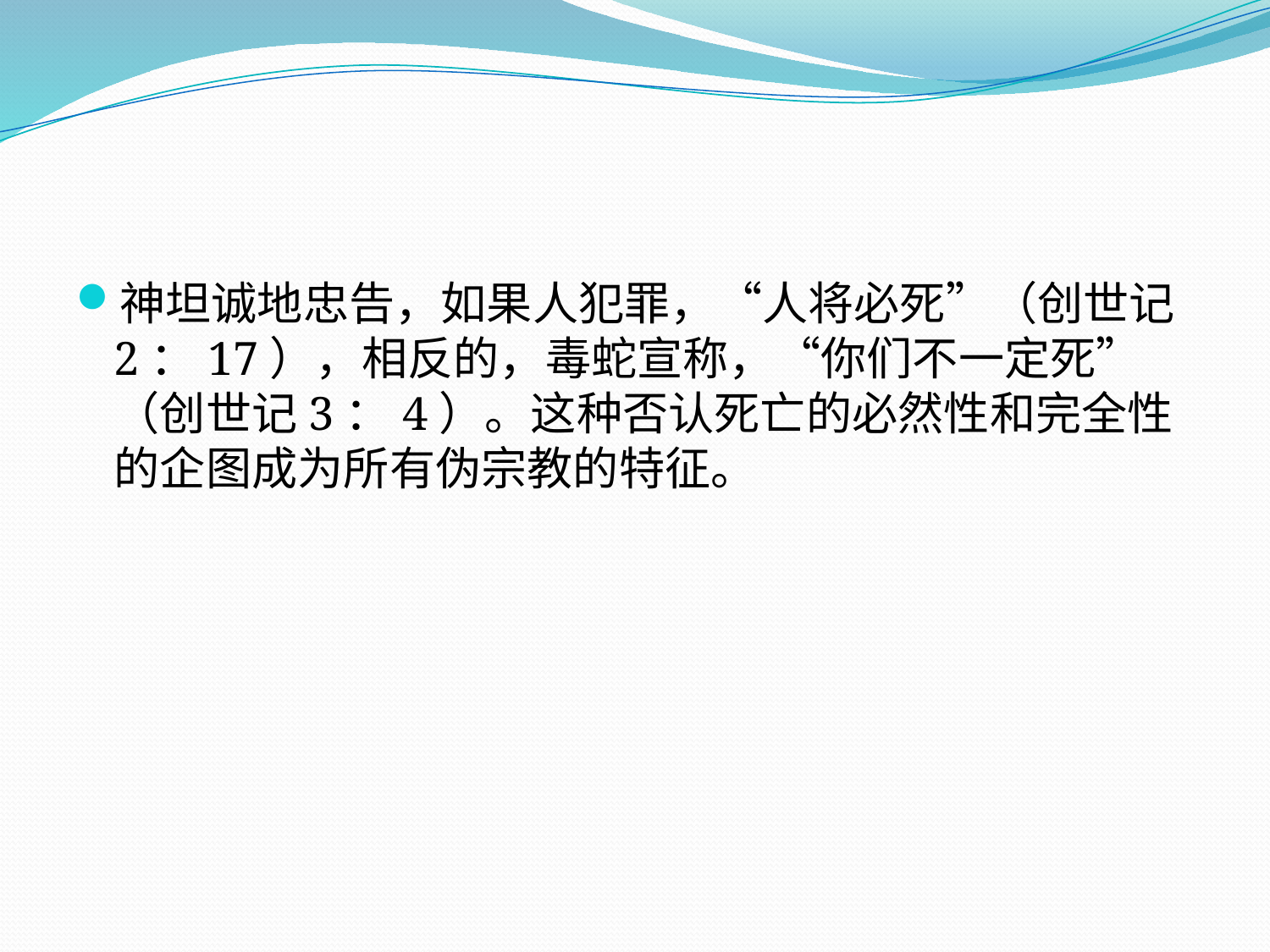

#
神坦诚地忠告，如果人犯罪，“人将必死”（创世记2：17），相反的，毒蛇宣称，“你们不一定死”（创世记3：4）。这种否认死亡的必然性和完全性的企图成为所有伪宗教的特征。